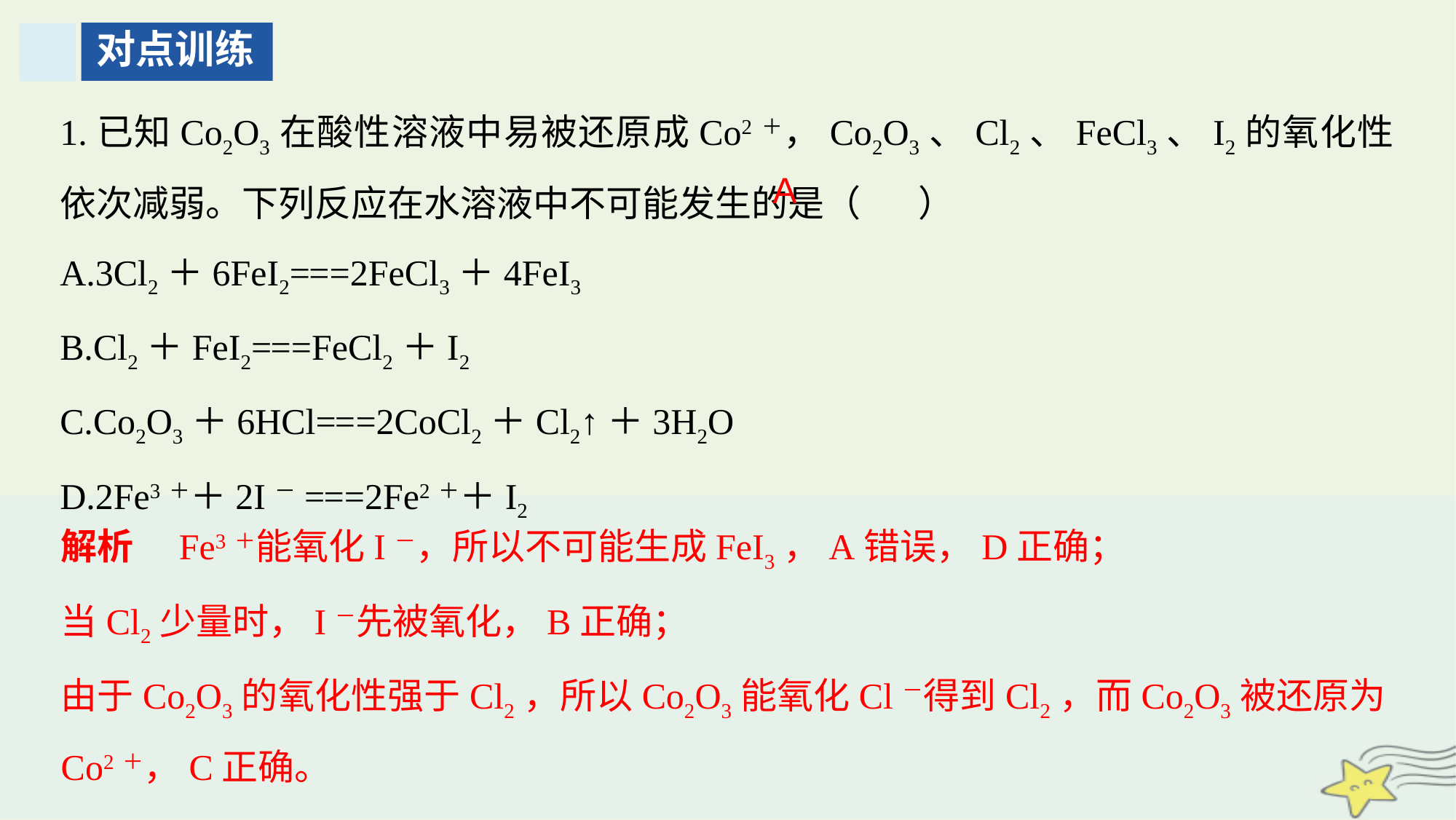

对点训练

1.已知Co2O3在酸性溶液中易被还原成Co2＋，Co2O3、Cl2、FeCl3、I2的氧化性依次减弱。下列反应在水溶液中不可能发生的是（       ）
A.3Cl2＋6FeI2===2FeCl3＋4FeI3
B.Cl2＋FeI2===FeCl2＋I2
C.Co2O3＋6HCl===2CoCl2＋Cl2↑＋3H2O
D.2Fe3＋＋2I－===2Fe2＋＋I2
A
解析　Fe3＋能氧化I－，所以不可能生成FeI3，A错误，D正确；
当Cl2少量时，I－先被氧化，B正确；
由于Co2O3的氧化性强于Cl2，所以Co2O3能氧化Cl－得到Cl2，而Co2O3被还原为Co2＋，C正确。